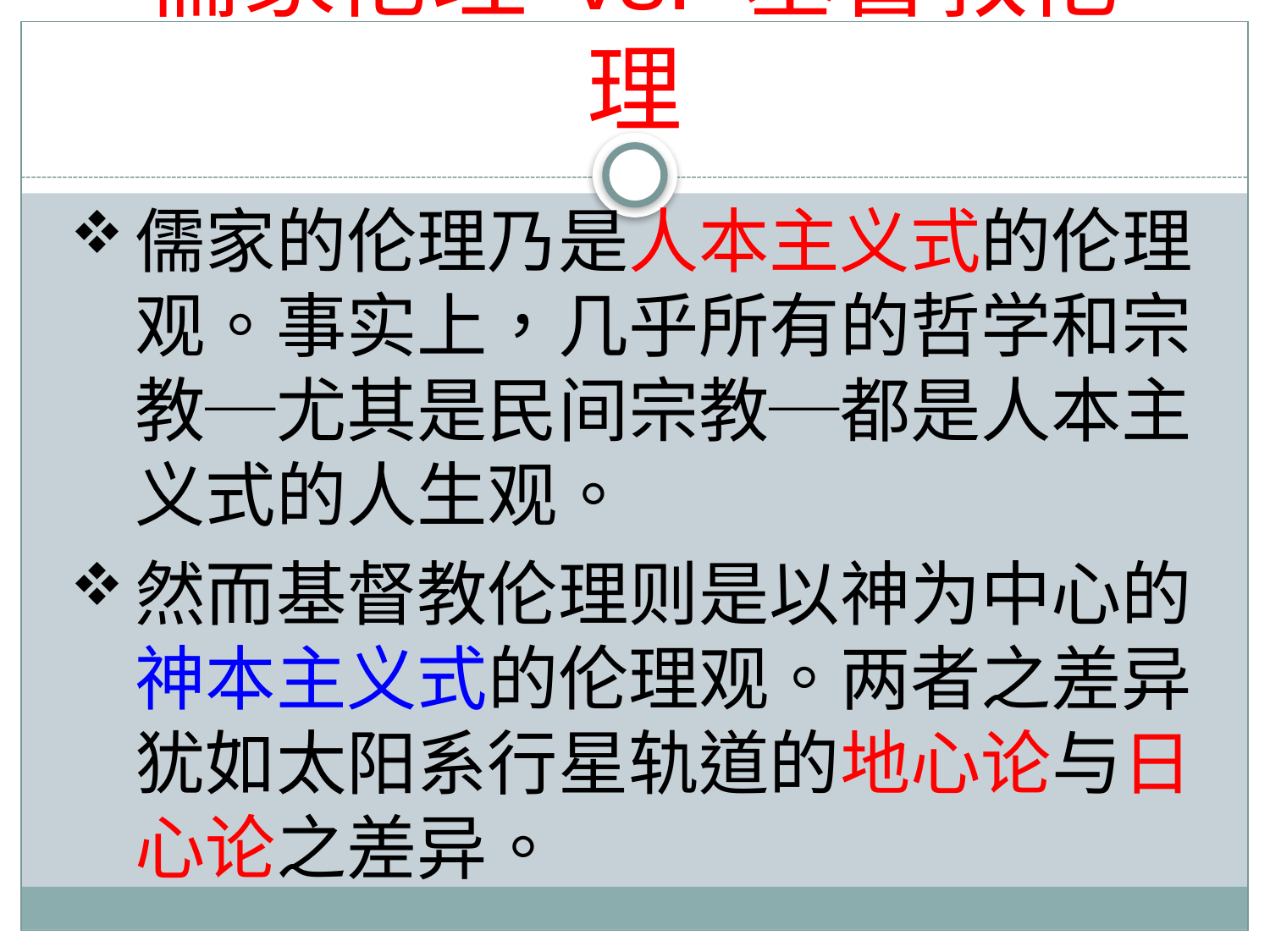

# 儒家伦理 vs. 基督教伦理
儒家的伦理乃是人本主义式的伦理观。事实上，几乎所有的哲学和宗教─尤其是民间宗教─都是人本主义式的人生观。
然而基督教伦理则是以神为中心的神本主义式的伦理观。两者之差异犹如太阳系行星轨道的地心论与日心论之差异。